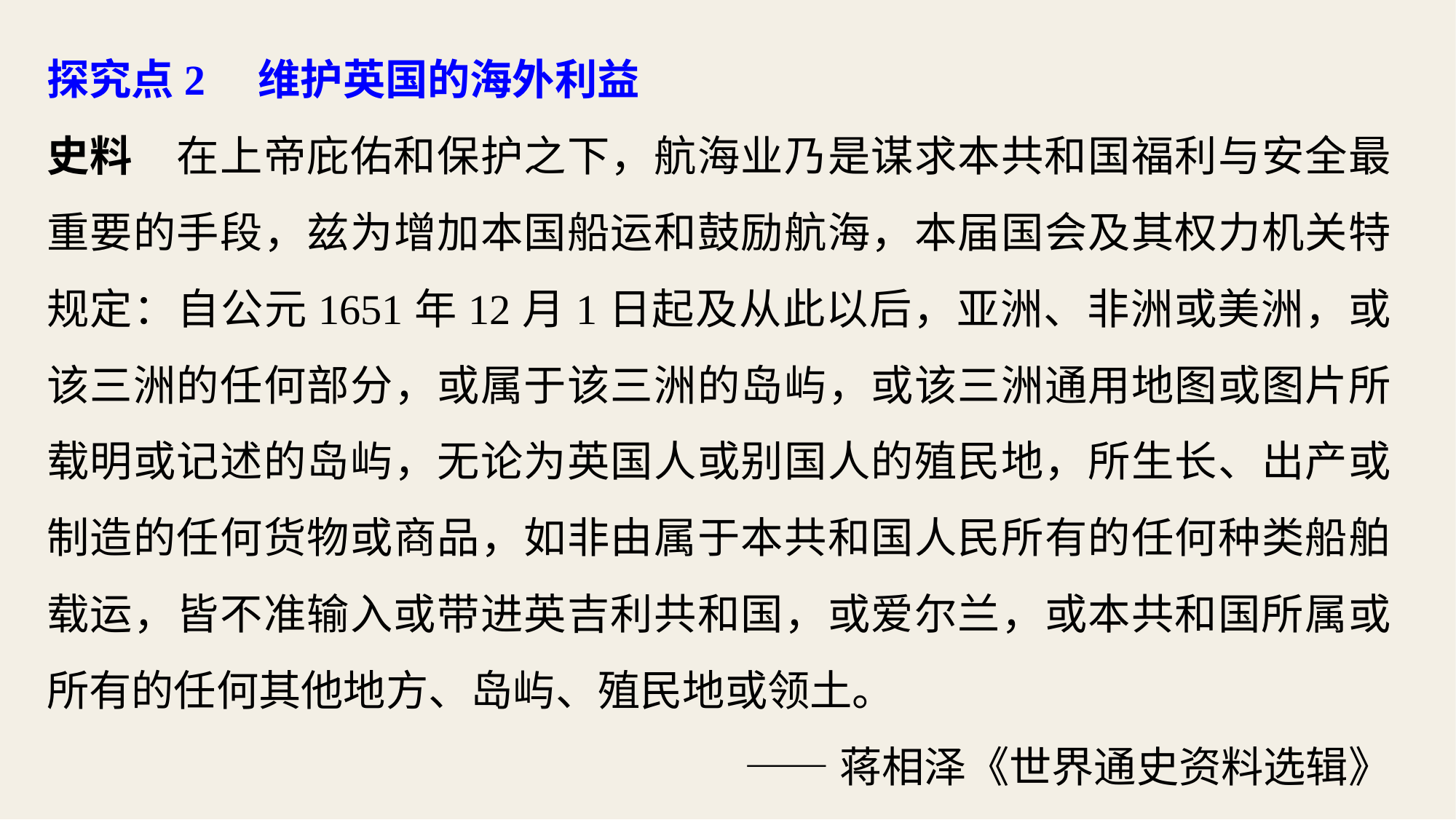

探究点2　维护英国的海外利益
史料　在上帝庇佑和保护之下，航海业乃是谋求本共和国福利与安全最重要的手段，兹为增加本国船运和鼓励航海，本届国会及其权力机关特规定：自公元1651年12月1日起及从此以后，亚洲、非洲或美洲，或该三洲的任何部分，或属于该三洲的岛屿，或该三洲通用地图或图片所载明或记述的岛屿，无论为英国人或别国人的殖民地，所生长、出产或制造的任何货物或商品，如非由属于本共和国人民所有的任何种类船舶载运，皆不准输入或带进英吉利共和国，或爱尔兰，或本共和国所属或所有的任何其他地方、岛屿、殖民地或领土。
——蒋相泽《世界通史资料选辑》